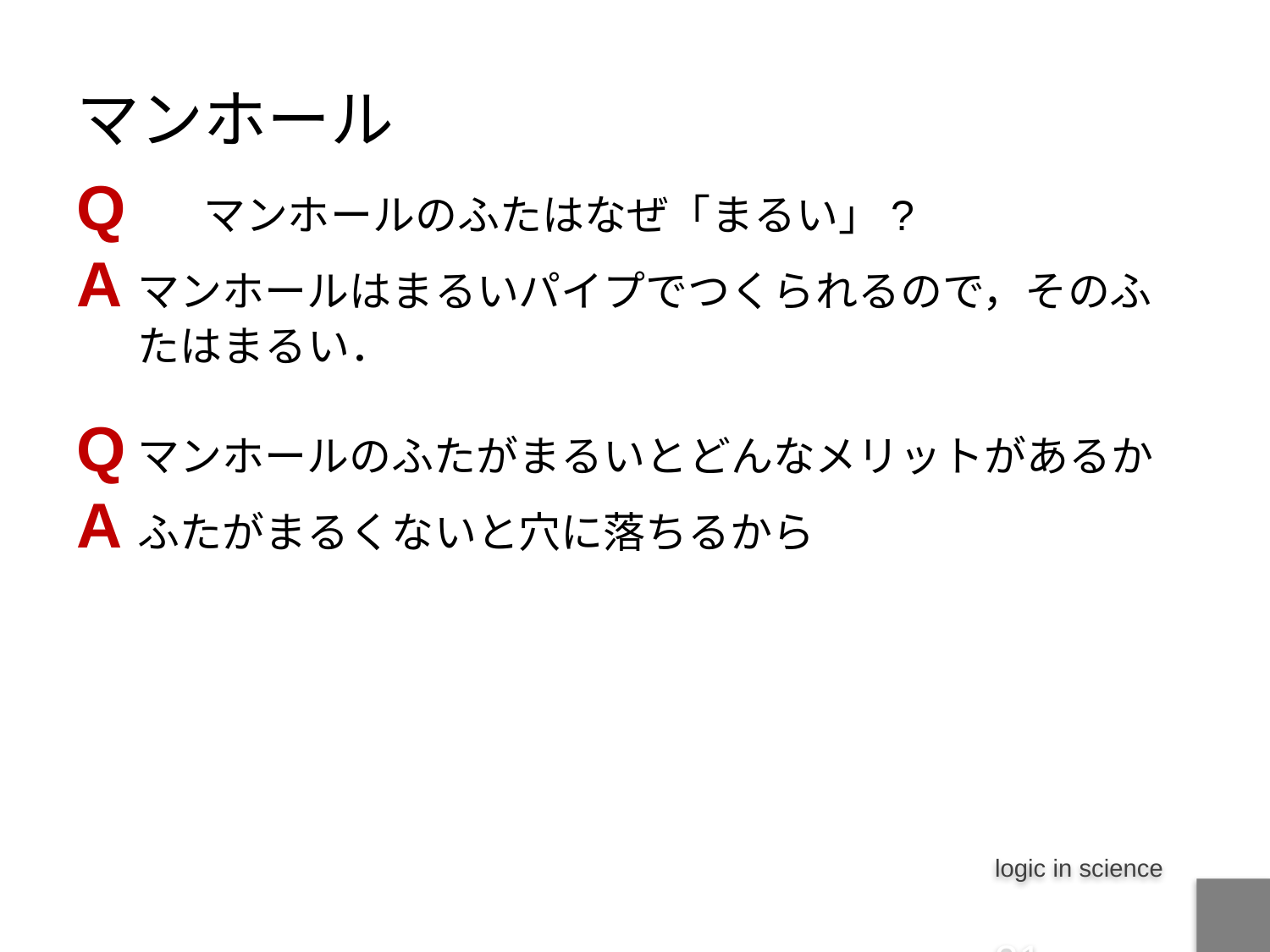

# マンホール
Q	マンホールのふたはなぜ「まるい」?
A	マンホールはまるいパイプでつくられるので，そのふたはまるい．

Q	マンホールのふたがまるいとどんなメリットがあるか
A	ふたがまるくないと穴に落ちるから